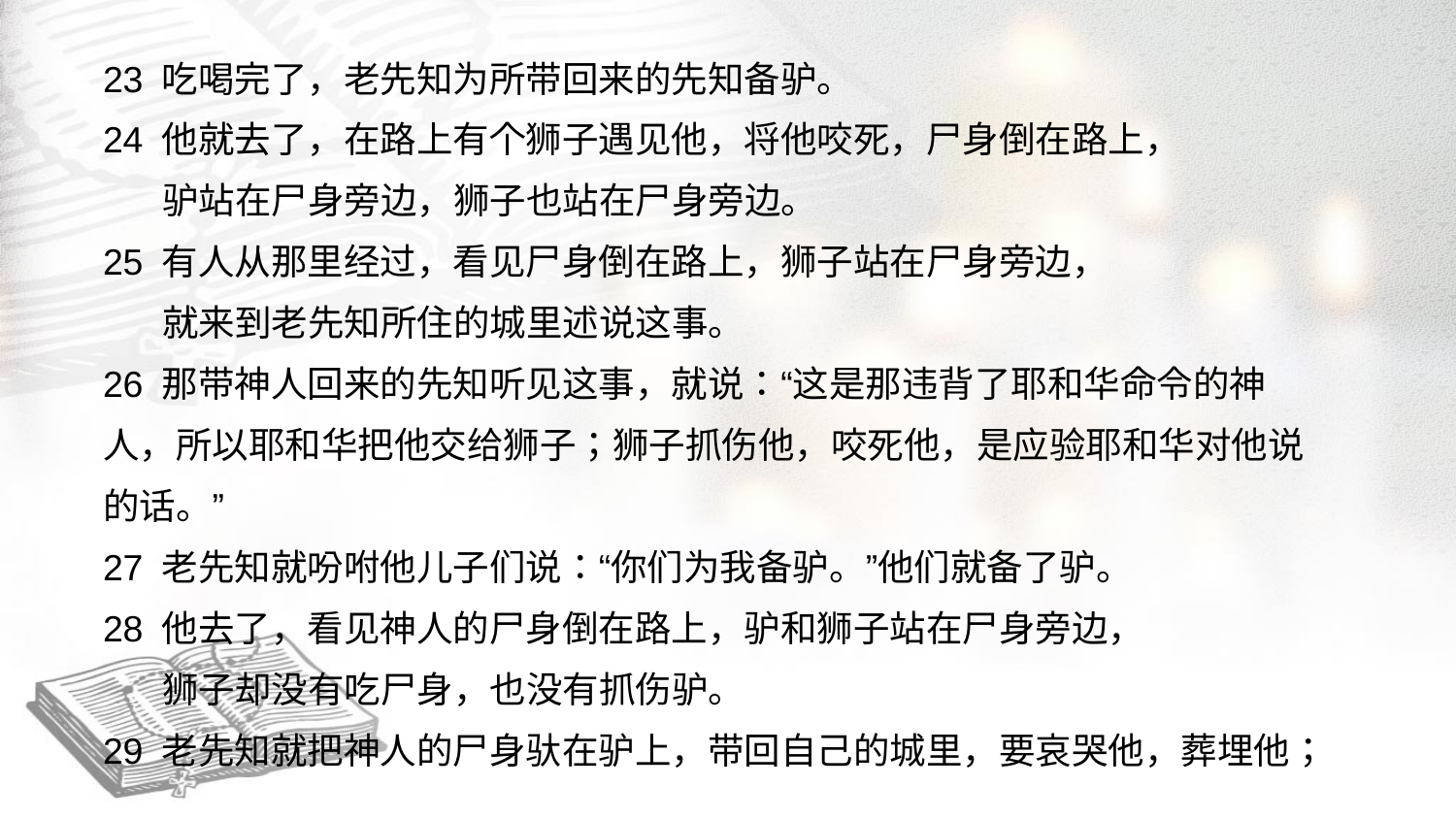

23 吃喝完了，老先知为所带回来的先知备驴。
24 他就去了，在路上有个狮子遇见他，将他咬死，尸身倒在路上，
     驴站在尸身旁边，狮子也站在尸身旁边。
25 有人从那里经过，看见尸身倒在路上，狮子站在尸身旁边，
     就来到老先知所住的城里述说这事。
26 那带神人回来的先知听见这事，就说：“这是那违背了耶和华命令的神人，所以耶和华把他交给狮子；狮子抓伤他，咬死他，是应验耶和华对他说的话。”
27 老先知就吩咐他儿子们说：“你们为我备驴。”他们就备了驴。
28 他去了，看见神人的尸身倒在路上，驴和狮子站在尸身旁边，
     狮子却没有吃尸身，也没有抓伤驴。
29 老先知就把神人的尸身驮在驴上，带回自己的城里，要哀哭他，葬埋他；